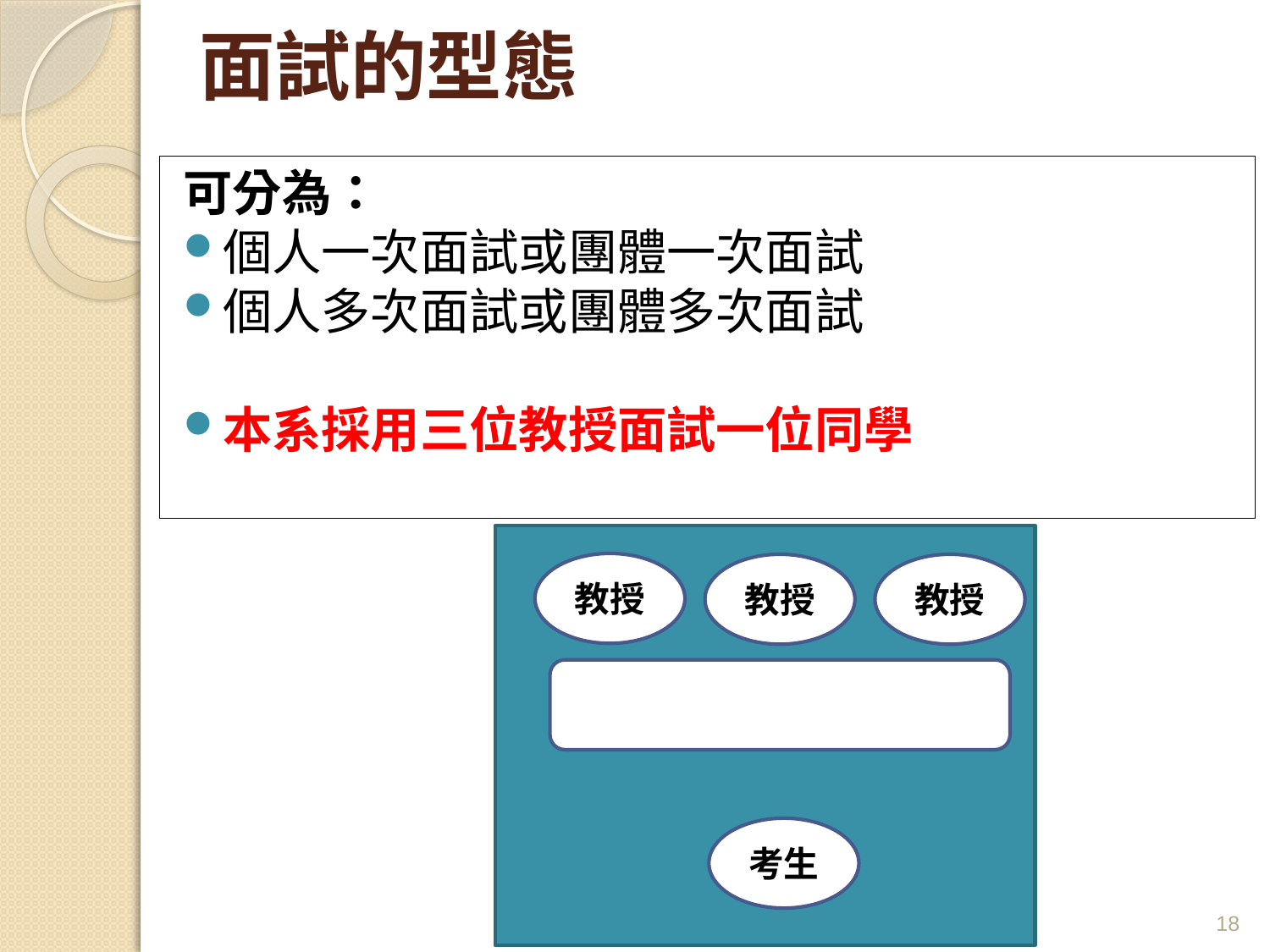

# 面試的型態
可分為：
個人一次面試或團體一次面試
個人多次面試或團體多次面試
本系採用三位教授面試一位同學

教授
教授
教授

考生
18